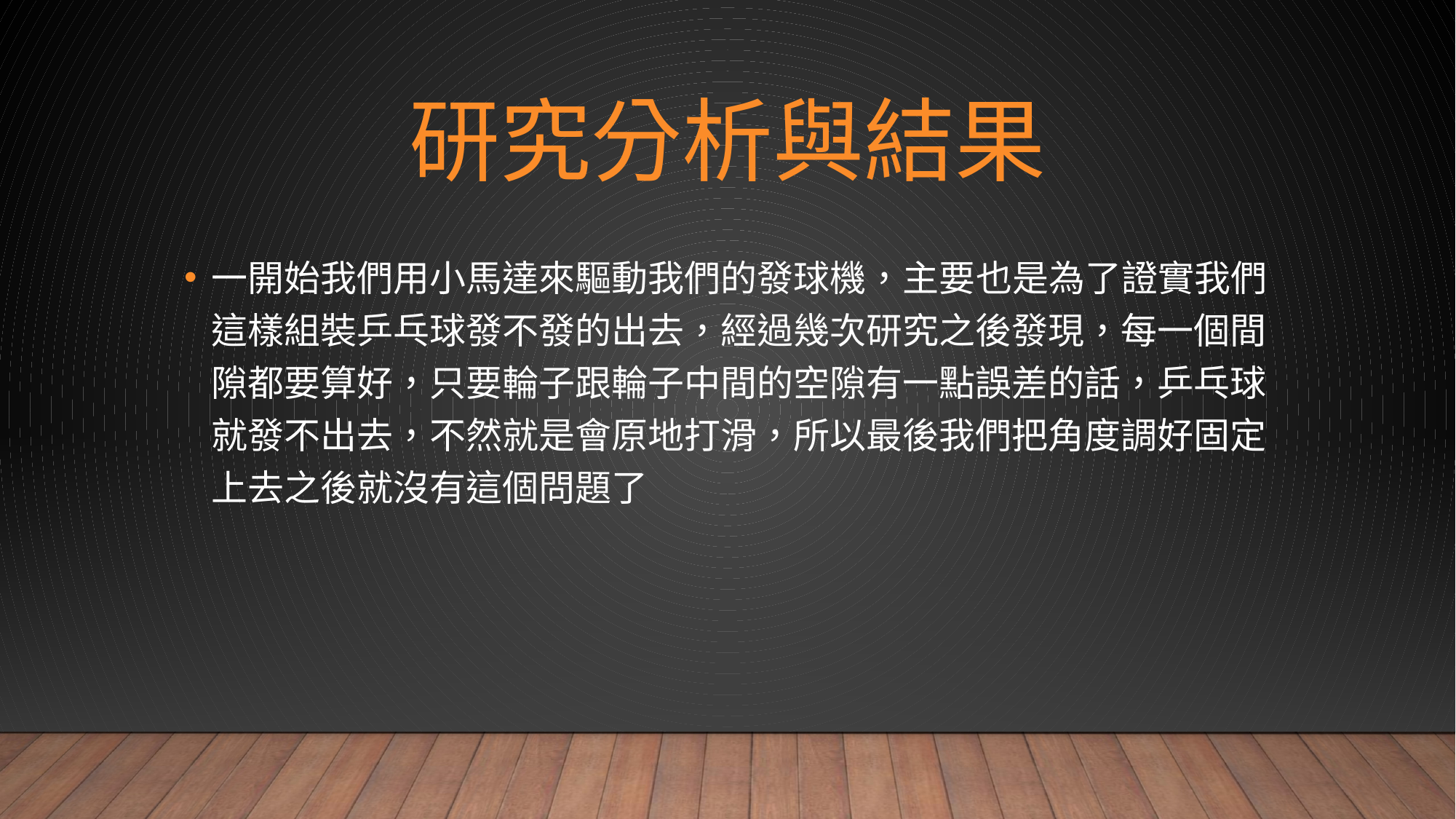

# 研究分析與結果
一開始我們用小馬達來驅動我們的發球機，主要也是為了證實我們這樣組裝乒乓球發不發的出去，經過幾次研究之後發現，每一個間隙都要算好，只要輪子跟輪子中間的空隙有一點誤差的話，乒乓球就發不出去，不然就是會原地打滑，所以最後我們把角度調好固定上去之後就沒有這個問題了